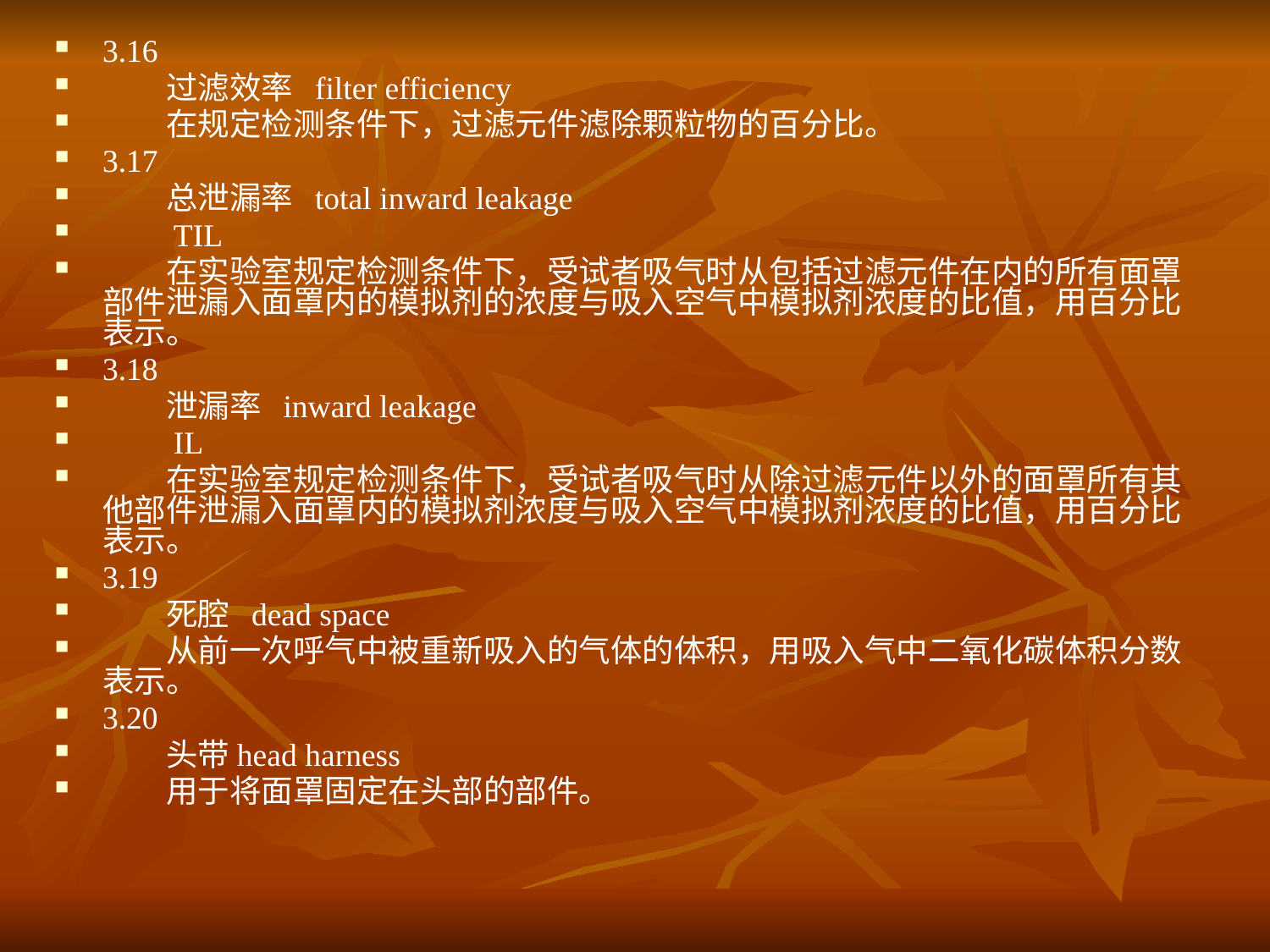

3.16
　　过滤效率  filter efficiency
　　在规定检测条件下，过滤元件滤除颗粒物的百分比。
3.17
　　总泄漏率  total inward leakage
　　TIL
　　在实验室规定检测条件下，受试者吸气时从包括过滤元件在内的所有面罩部件泄漏入面罩内的模拟剂的浓度与吸入空气中模拟剂浓度的比值，用百分比表示。
3.18
　　泄漏率  inward leakage
　　IL
　　在实验室规定检测条件下，受试者吸气时从除过滤元件以外的面罩所有其他部件泄漏入面罩内的模拟剂浓度与吸入空气中模拟剂浓度的比值，用百分比表示。
3.19
　　死腔  dead space
　　从前一次呼气中被重新吸入的气体的体积，用吸入气中二氧化碳体积分数表示。
3.20
　　头带head harness
　　用于将面罩固定在头部的部件。